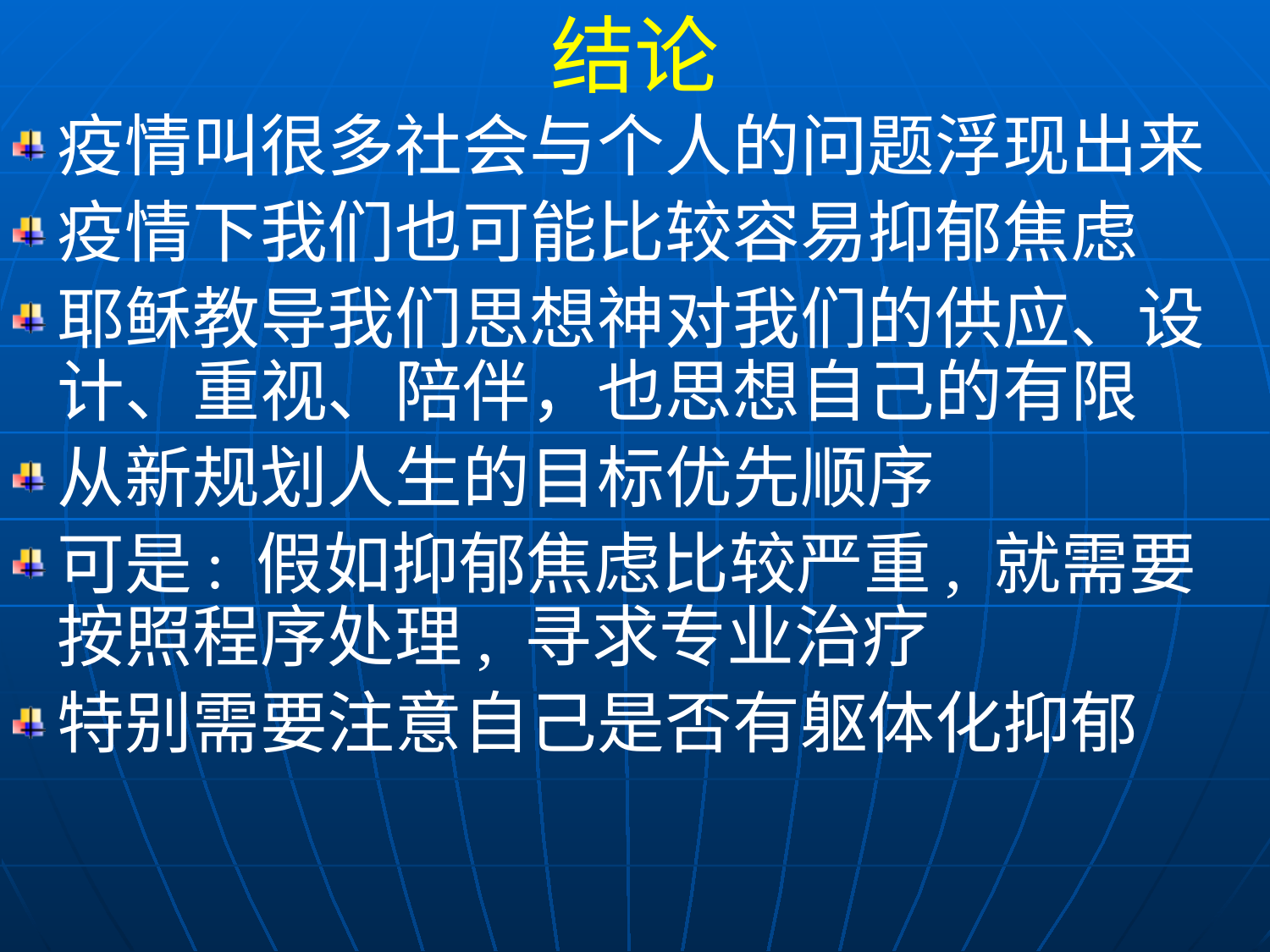

结论
疫情叫很多社会与个人的问题浮现出来
疫情下我们也可能比较容易抑郁焦虑
耶稣教导我们思想神对我们的供应、设计、重视、陪伴，也思想自己的有限
从新规划人生的目标优先顺序
可是: 假如抑郁焦虑比较严重, 就需要按照程序处理, 寻求专业治疗
特别需要注意自己是否有躯体化抑郁